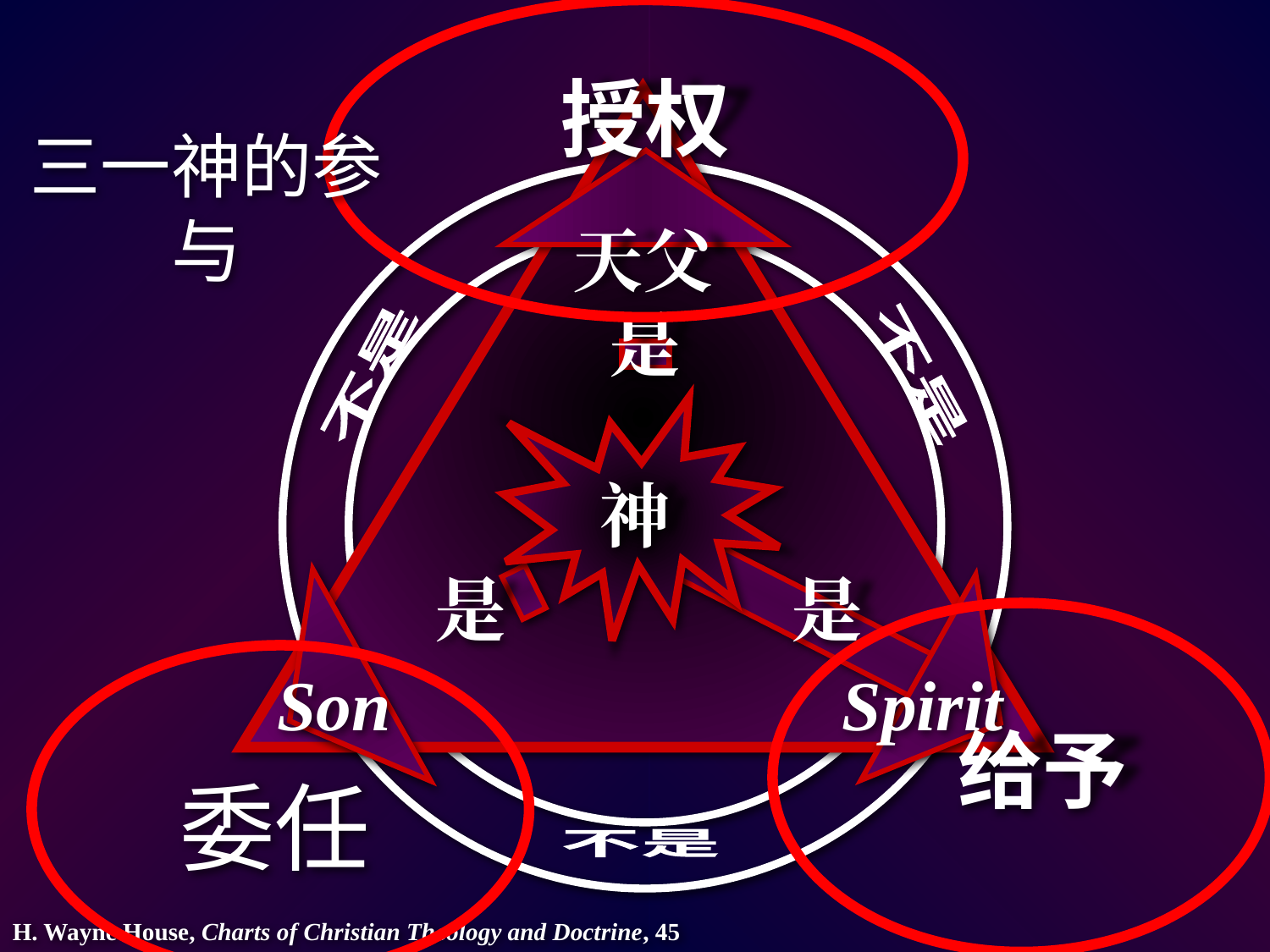

授权

三一神的参与

天父
是

不是
不是

神
是
是

给予

委任

Son
Spirit
不是
H. Wayne House, Charts of Christian Theology and Doctrine, 45